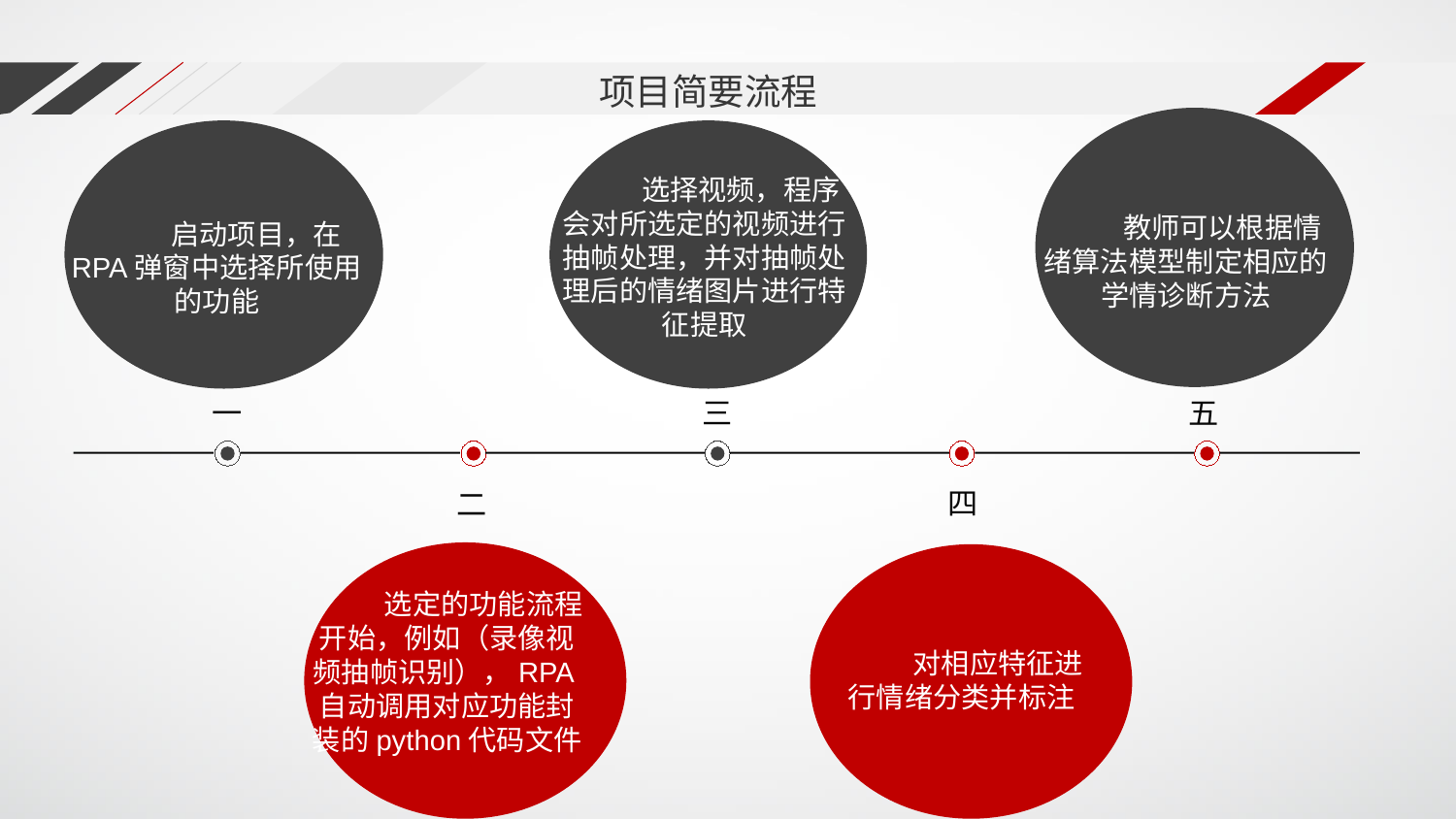

项目简要流程

选择视频，程序会对所选定的视频进行抽帧处理，并对抽帧处理后的情绪图片进行特征提取
教师可以根据情绪算法模型制定相应的学情诊断方法
 启动项目，在RPA弹窗中选择所使用的功能
一
三
五

四
二

选定的功能流程开始，例如（录像视频抽帧识别），RPA自动调用对应功能封装的python代码文件
对相应特征进行情绪分类并标注